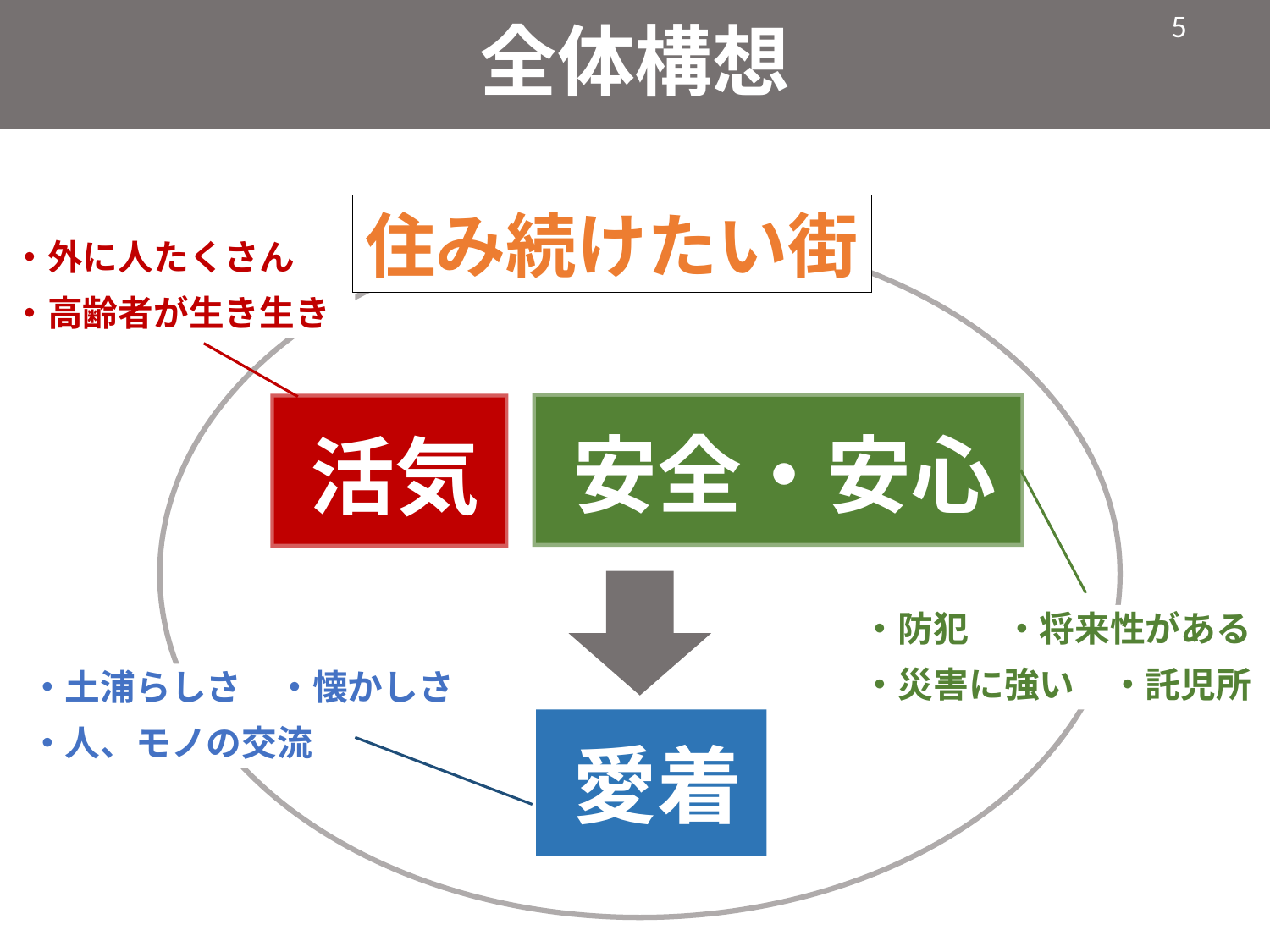

全体構想
住み続けたい街

・外に人たくさん
・高齢者が生き生き

安全・安心
活気

・防犯　・将来性がある
・災害に強い　・託児所
・土浦らしさ　・懐かしさ
・人、モノの交流

愛着